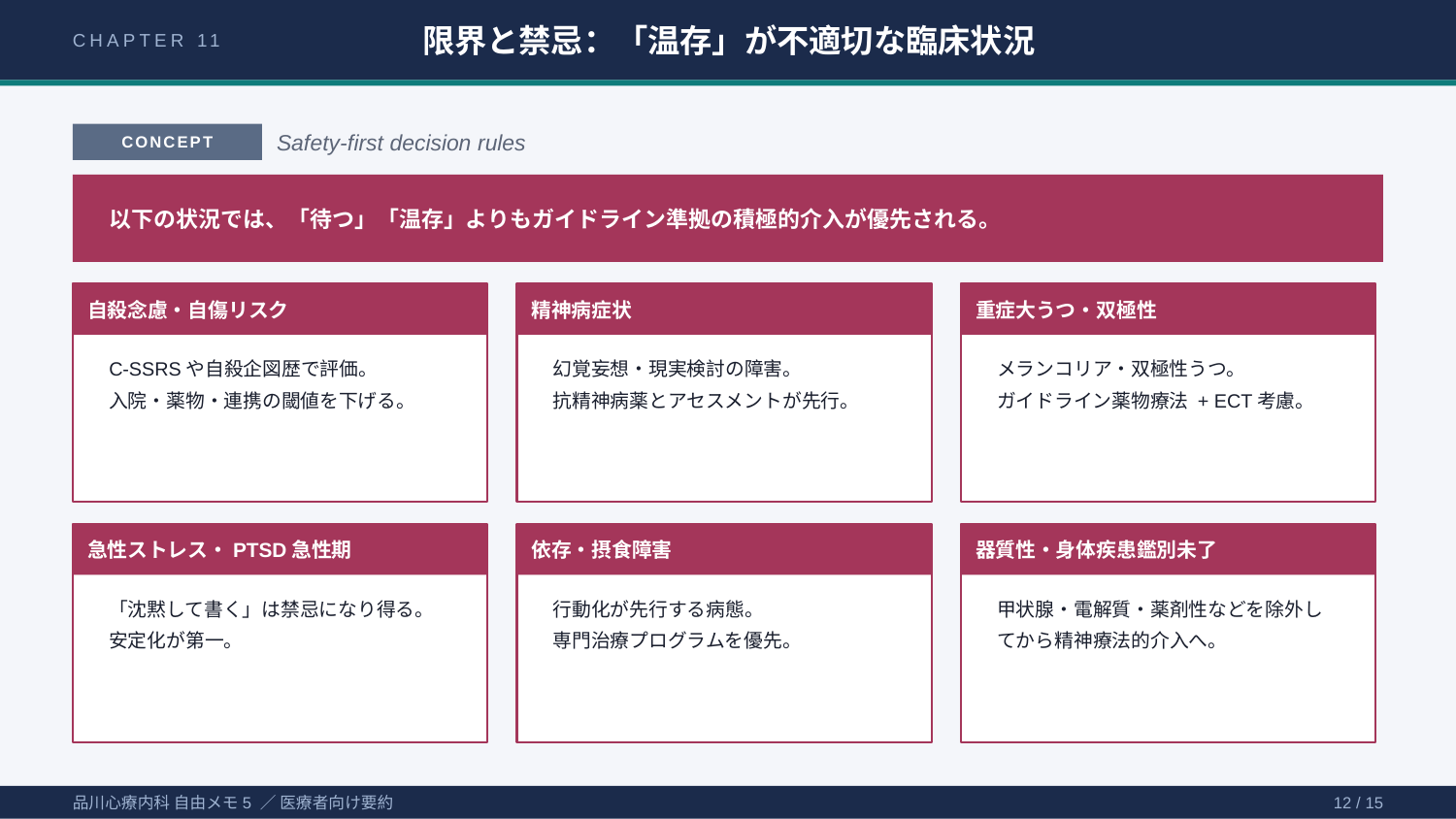

CHAPTER 11
限界と禁忌：「温存」が不適切な臨床状況

CONCEPT
Safety-first decision rules

以下の状況では、「待つ」「温存」よりもガイドライン準拠の積極的介入が優先される。

自殺念慮・自傷リスク

精神病症状

重症大うつ・双極性
C-SSRSや自殺企図歴で評価。
入院・薬物・連携の閾値を下げる。
幻覚妄想・現実検討の障害。
抗精神病薬とアセスメントが先行。
メランコリア・双極性うつ。
ガイドライン薬物療法 + ECT考慮。

急性ストレス・PTSD急性期

依存・摂食障害

器質性・身体疾患鑑別未了
「沈黙して書く」は禁忌になり得る。
安定化が第一。
行動化が先行する病態。
専門治療プログラムを優先。
甲状腺・電解質・薬剤性などを除外してから精神療法的介入へ。

品川心療内科 自由メモ5 ／ 医療者向け要約
12 / 15